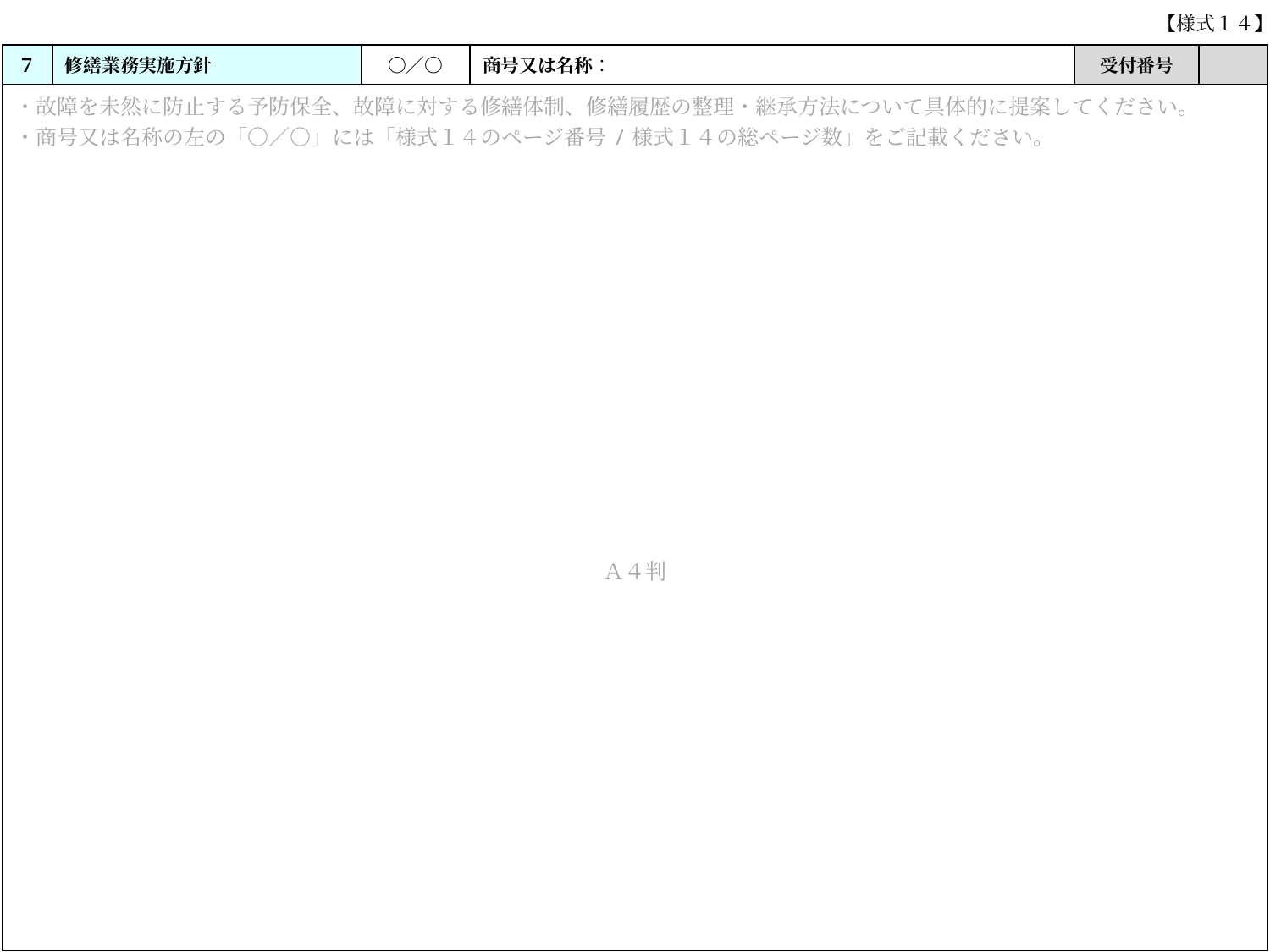

# 【様式１４】
| ７ | 修繕業務実施方針 | 〇／〇 | 商号又は名称： | 受付番号 |  |
| --- | --- | --- | --- | --- | --- |
| ・故障を未然に防止する予防保全、故障に対する修繕体制、修繕履歴の整理・継承方法について具体的に提案してください。 ・商号又は名称の左の「〇／〇」には「様式１４のページ番号/様式１４の総ページ数」をご記載ください。 Ａ４判 |  |  |  |  |  |